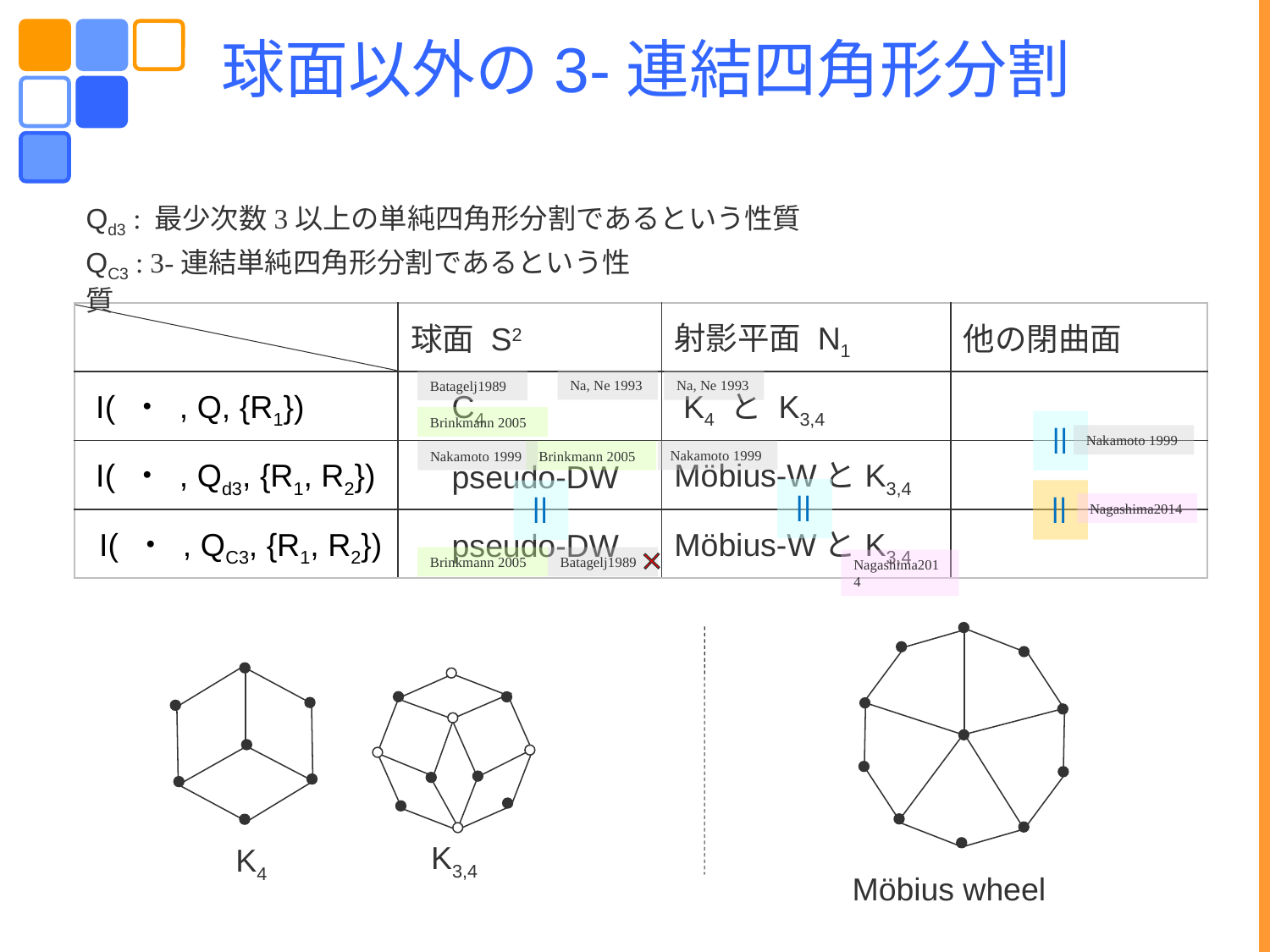

球面以外の3-連結四角形分割
Qd3 : 最少次数3以上の単純四角形分割であるという性質
QC3 : 3-連結単純四角形分割であるという性質
|  | 球面 S2 | 射影平面 N1 | 他の閉曲面 |
| --- | --- | --- | --- |
| I( ・ , Q, {R1}) | C4 | K4 と K3,4 |  |
| I( ・ , Qd3, {R1, R2}) | pseudo-DW | Möbius-WとK3,4 |  |
| I( ・ , QC3, {R1, R2}) | pseudo-DW | Möbius-WとK3,4 |  |
Na, Ne 1993
Na, Ne 1993
Batagelj1989
Brinkmann 2005
＝
Nakamoto 1999
Nakamoto 1999
Nakamoto 1999
Brinkmann 2005
＝
Nagashima2014
＝
＝
Brinkmann 2005
Batagelj1989
Nagashima2014

Möbius wheel

K4

K3,4